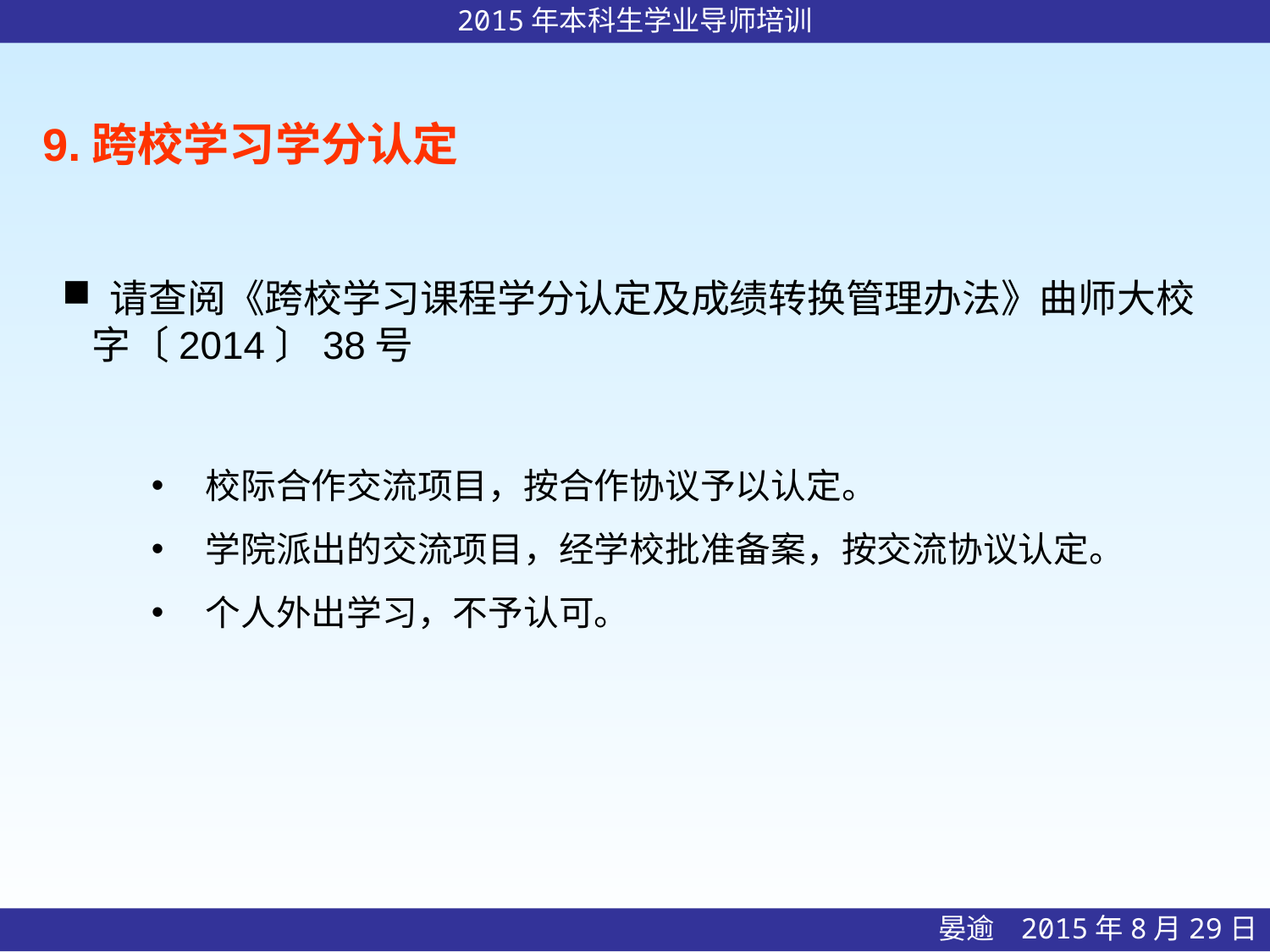

9.跨校学习学分认定
 请查阅《跨校学习课程学分认定及成绩转换管理办法》曲师大校字〔2014〕38号
  校际合作交流项目，按合作协议予以认定。
  学院派出的交流项目，经学校批准备案，按交流协议认定。
  个人外出学习，不予认可。